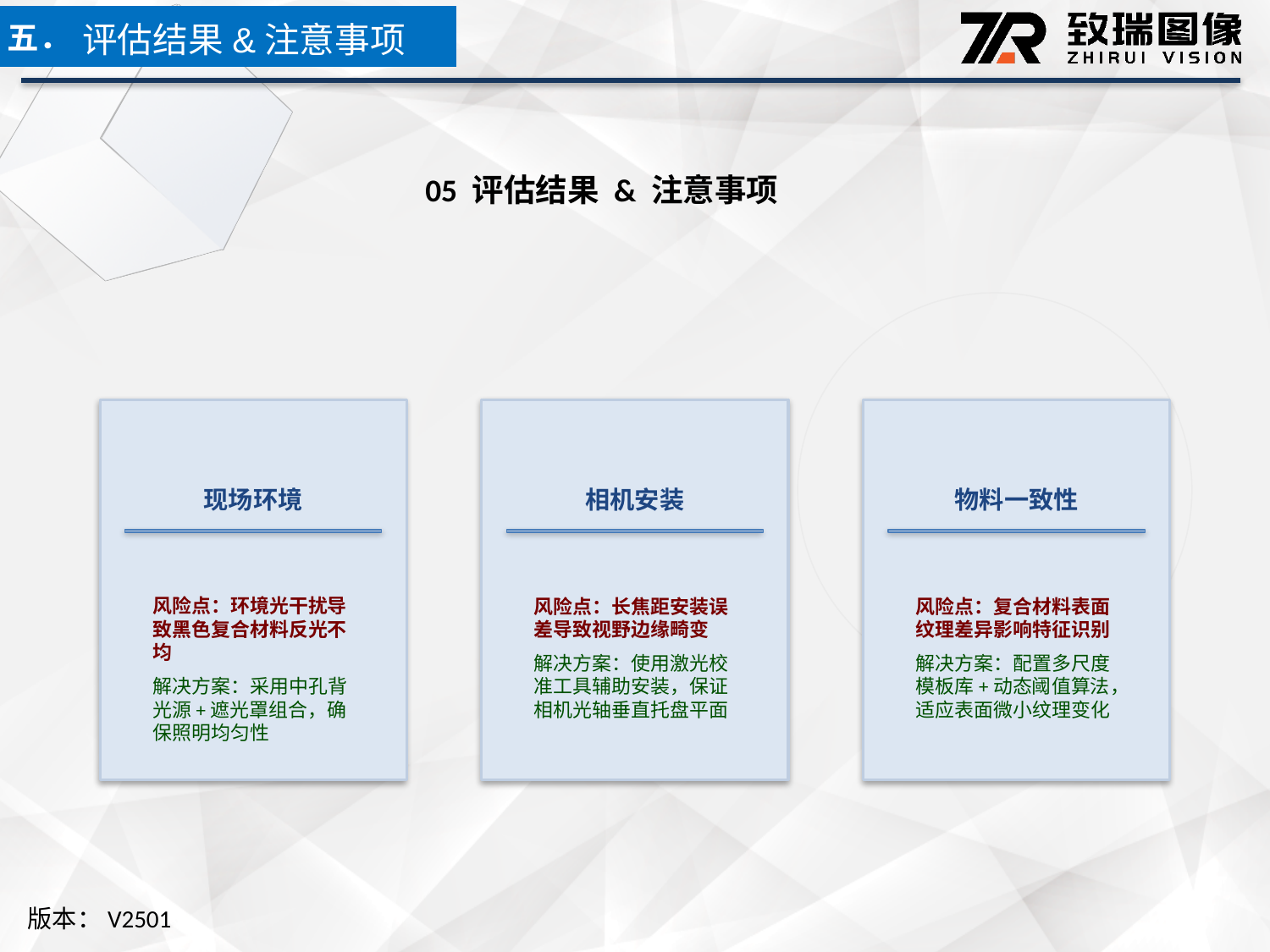

五．
评估结果&注意事项

05 评估结果 & 注意事项

现场环境

相机安装

物料一致性

风险点：环境光干扰导致黑色复合材料反光不均
解决方案：采用中孔背光源+遮光罩组合，确保照明均匀性

风险点：长焦距安装误差导致视野边缘畸变
解决方案：使用激光校准工具辅助安装，保证相机光轴垂直托盘平面

风险点：复合材料表面纹理差异影响特征识别
解决方案：配置多尺度模板库+动态阈值算法，适应表面微小纹理变化